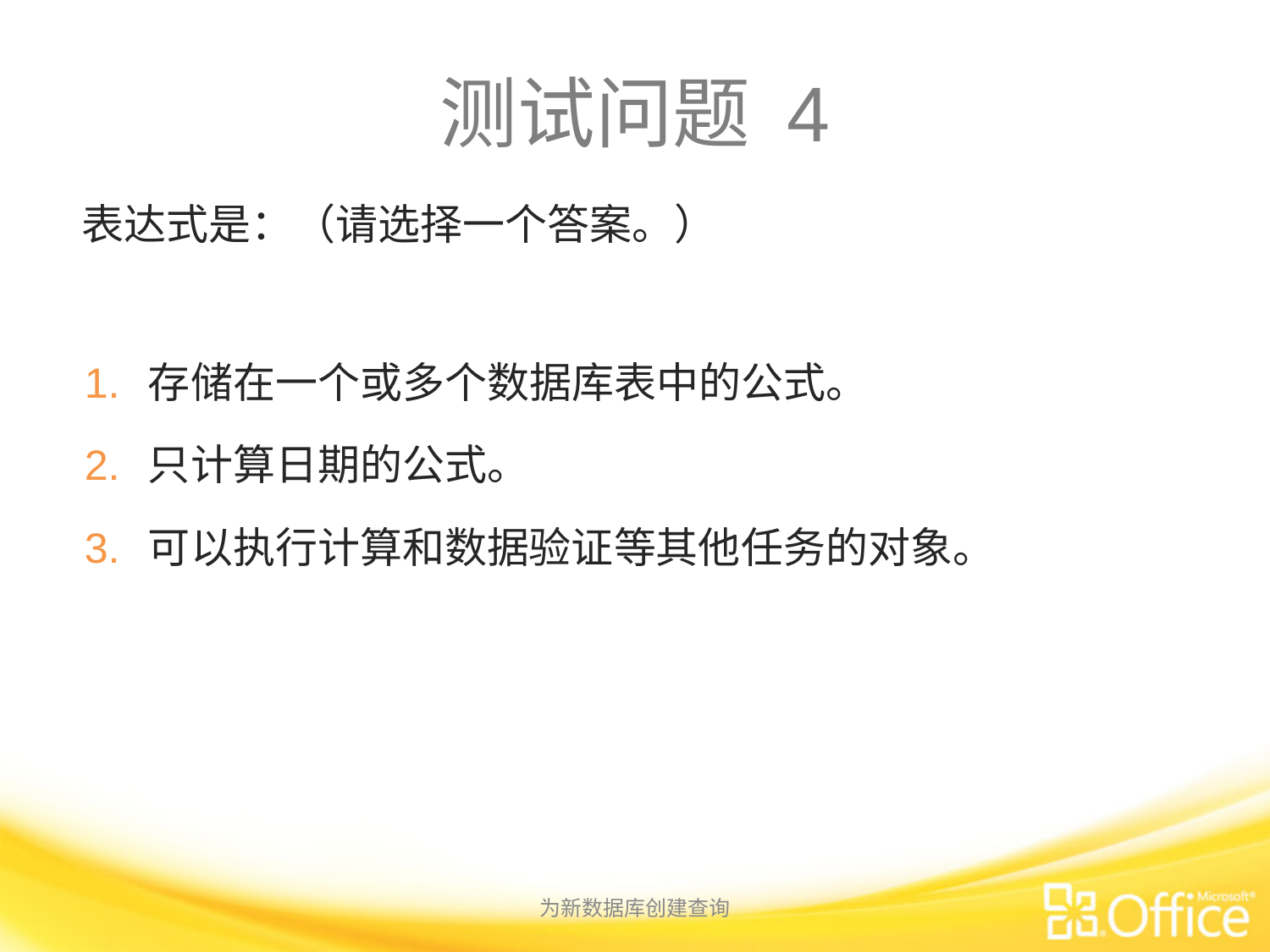

# 测试问题 4
表达式是：（请选择一个答案。）
存储在一个或多个数据库表中的公式。
只计算日期的公式。
可以执行计算和数据验证等其他任务的对象。
为新数据库创建查询